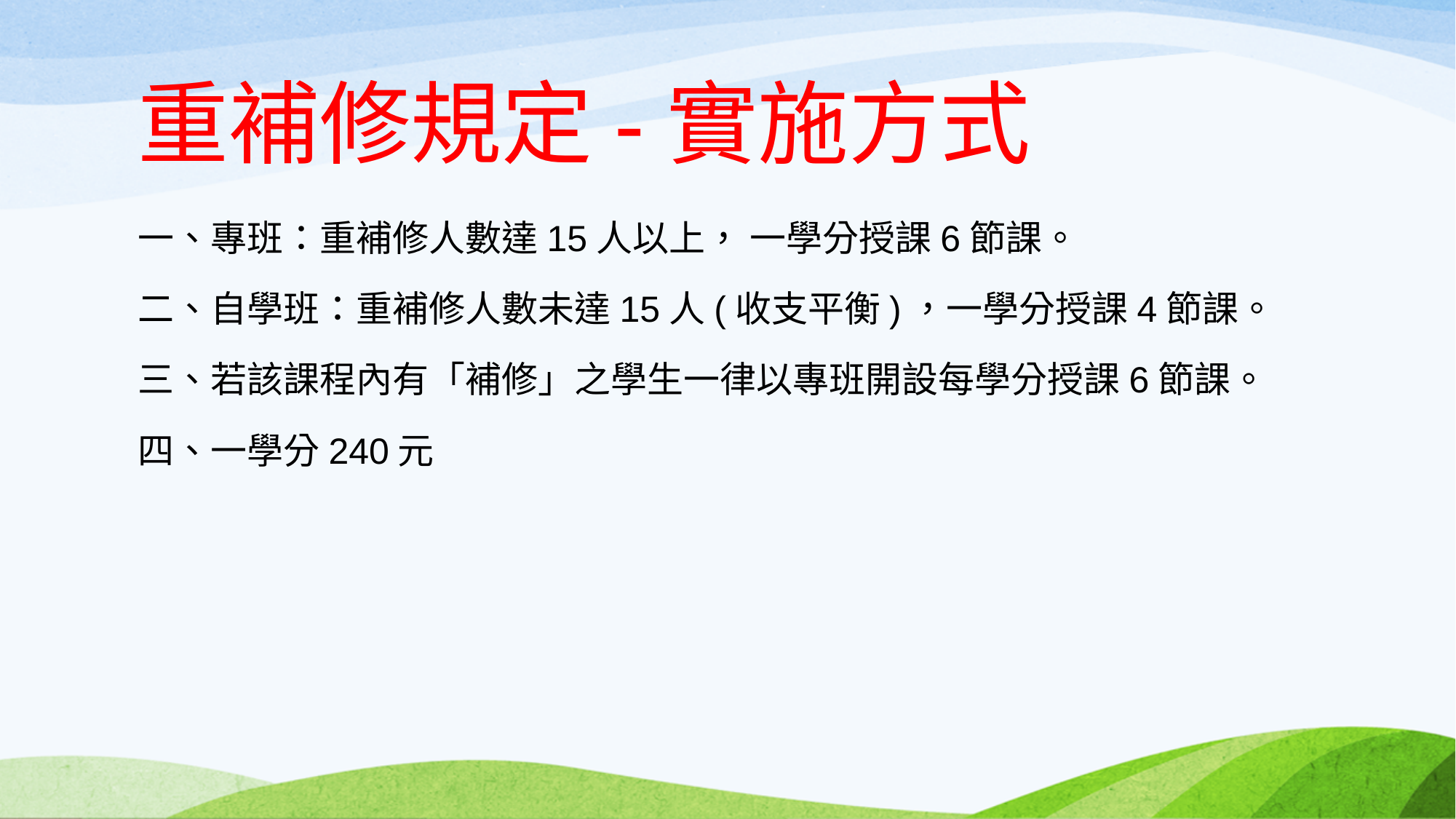

# 重補修規定-實施方式
一、專班：重補修人數達15人以上， 一學分授課6節課。
二、自學班：重補修人數未達15人(收支平衡)，一學分授課4節課。
三、若該課程內有「補修」之學生一律以專班開設每學分授課6節課。
四、一學分240元